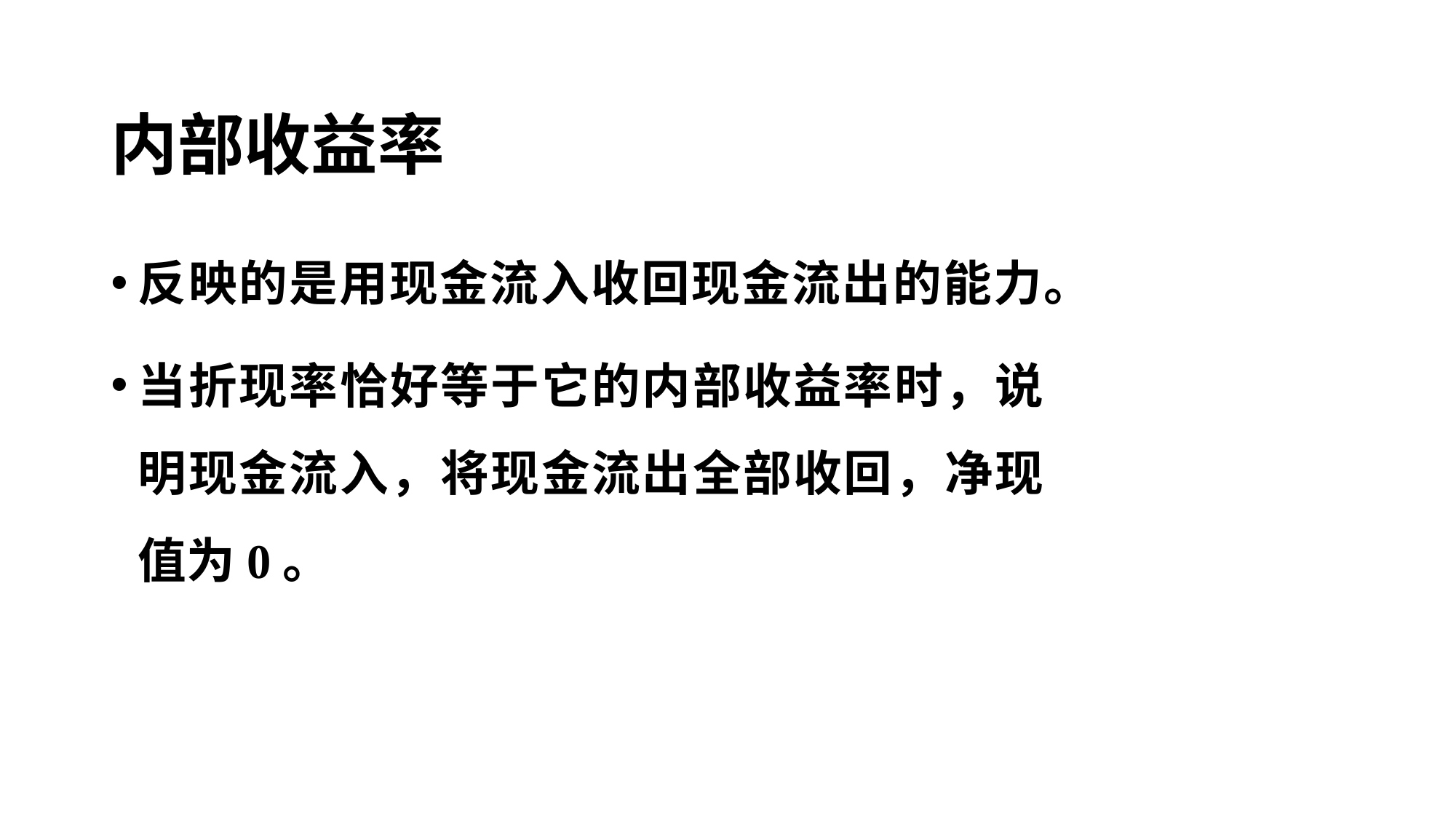

# 内部收益率
反映的是用现金流入收回现金流出的能力。
当折现率恰好等于它的内部收益率时，说明现金流入，将现金流出全部收回，净现值为0。